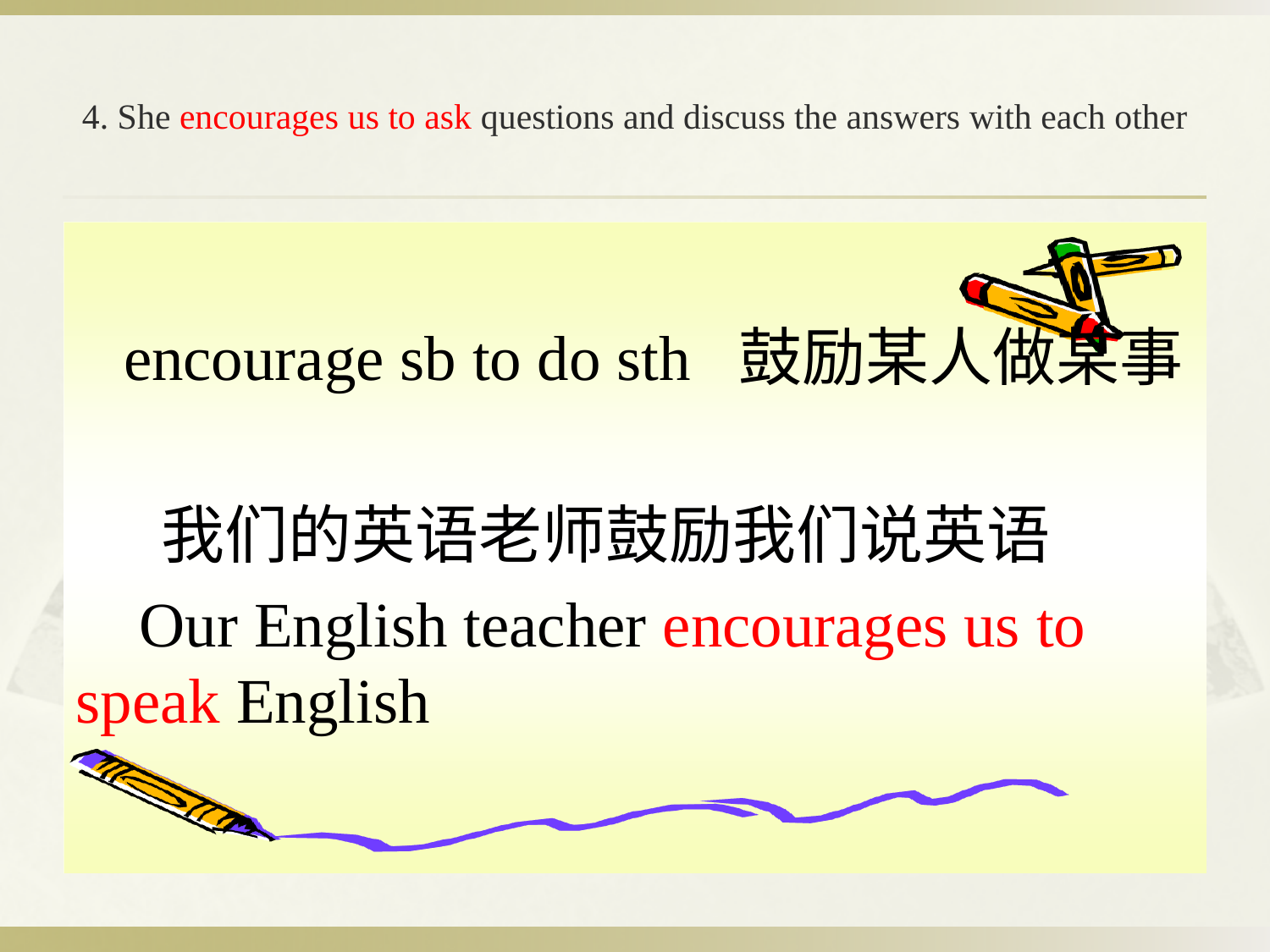

# 4. She encourages us to ask questions and discuss the answers with each other

   encourage sb to do sth  鼓励某人做某事

    我们的英语老师鼓励我们说英语
    Our English teacher encourages us to speak English